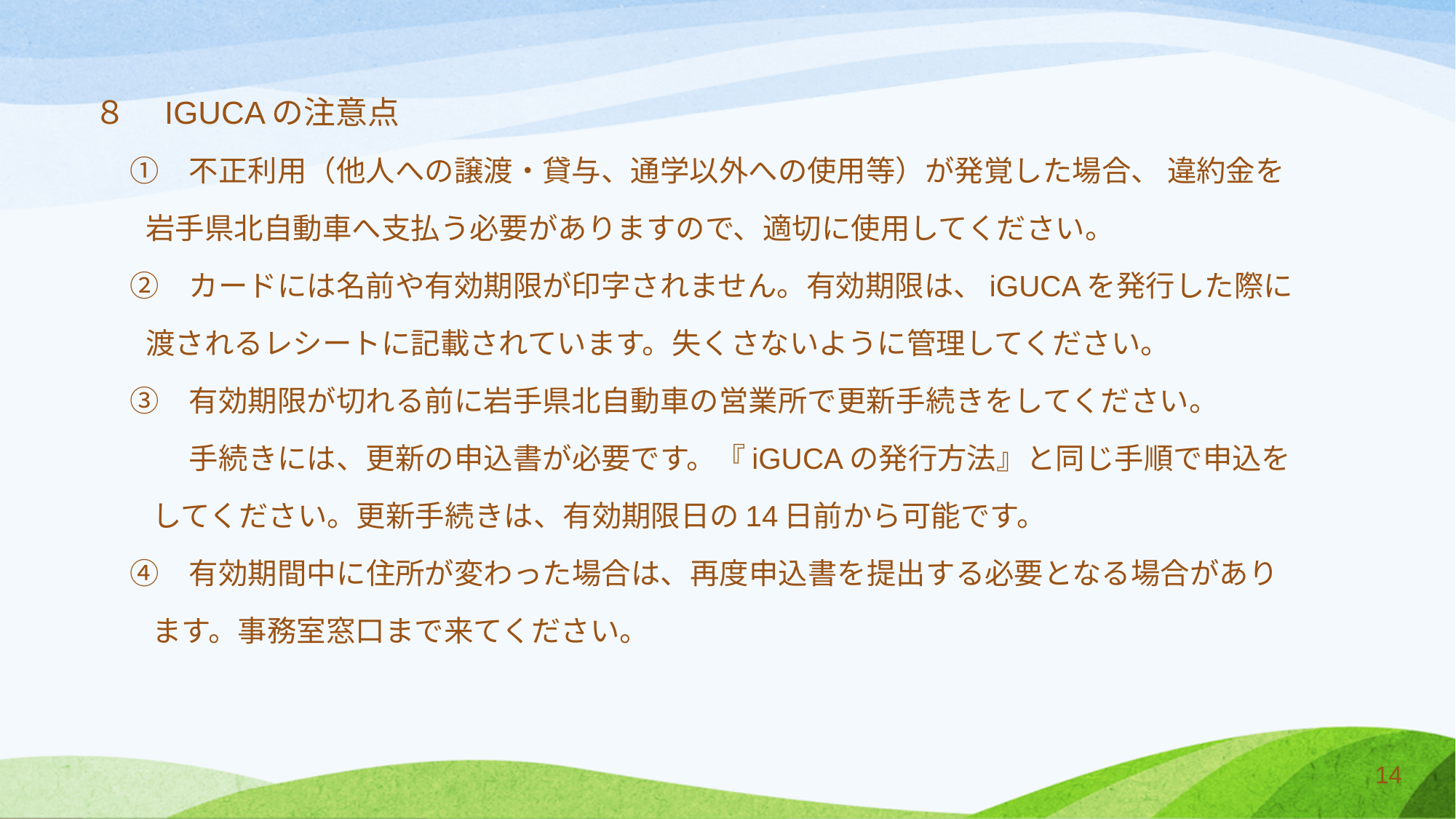

８　IGUCAの注意点
　 ①　不正利用（他人への譲渡・貸与、通学以外への使用等）が発覚した場合、 違約金を
       岩手県北自動車へ支払う必要がありますので、適切に使用してください。
　 ②　カードには名前や有効期限が印字されません。有効期限は、iGUCAを発行した際に
       渡されるレシートに記載されています。失くさないように管理してください。
　 ③　有効期限が切れる前に岩手県北自動車の営業所で更新手続きをしてください。
　　　 手続きには、更新の申込書が必要です。『iGUCAの発行方法』と同じ手順で申込を
        してください。更新手続きは、有効期限日の14日前から可能です。
　 ④　有効期間中に住所が変わった場合は、再度申込書を提出する必要となる場合があり
        ます。事務室窓口まで来てください。
14